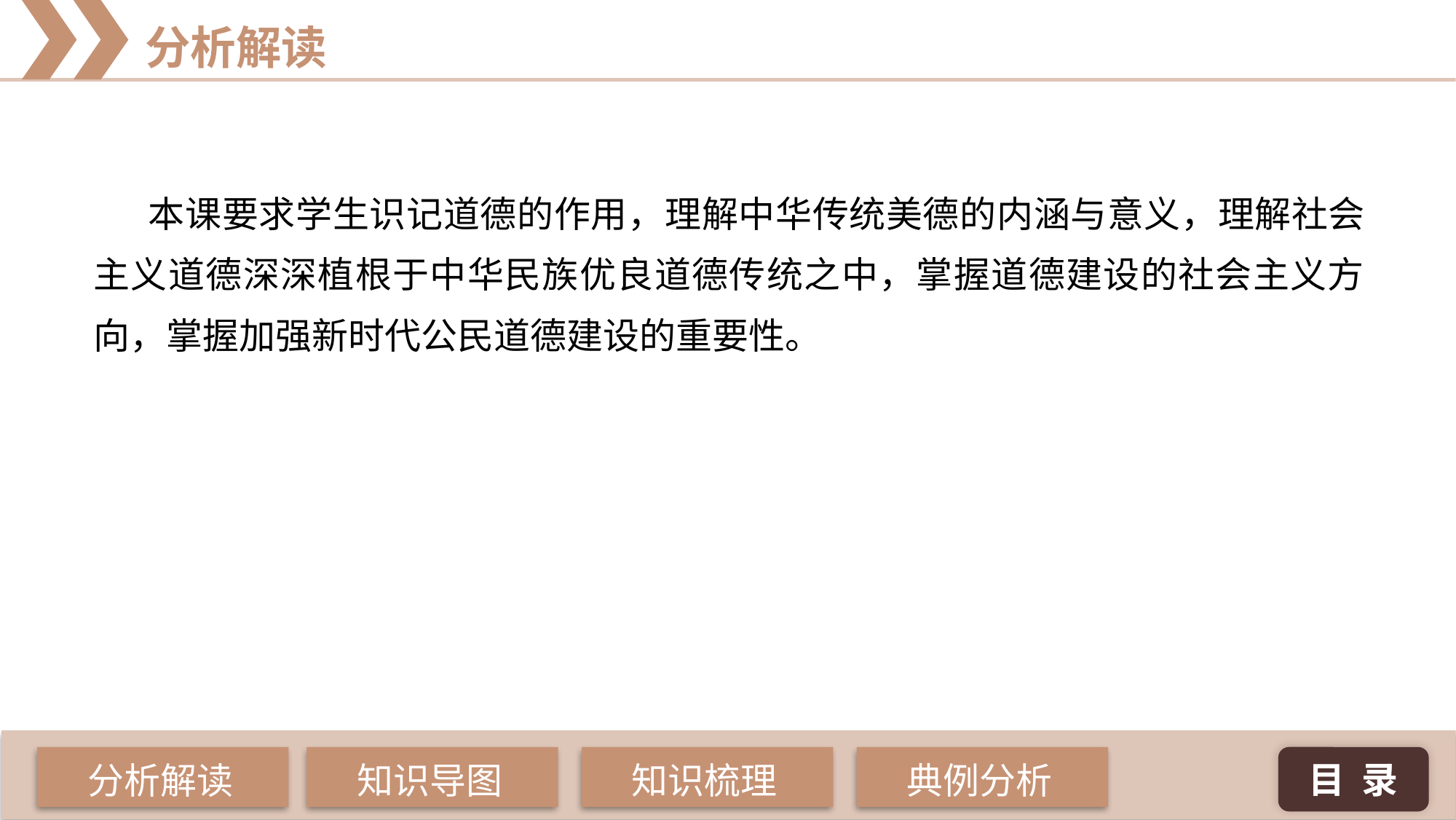

本课要求学生识记道德的作用，理解中华传统美德的内涵与意义，理解社会主义道德深深植根于中华民族优良道德传统之中，掌握道德建设的社会主义方向，掌握加强新时代公民道德建设的重要性。